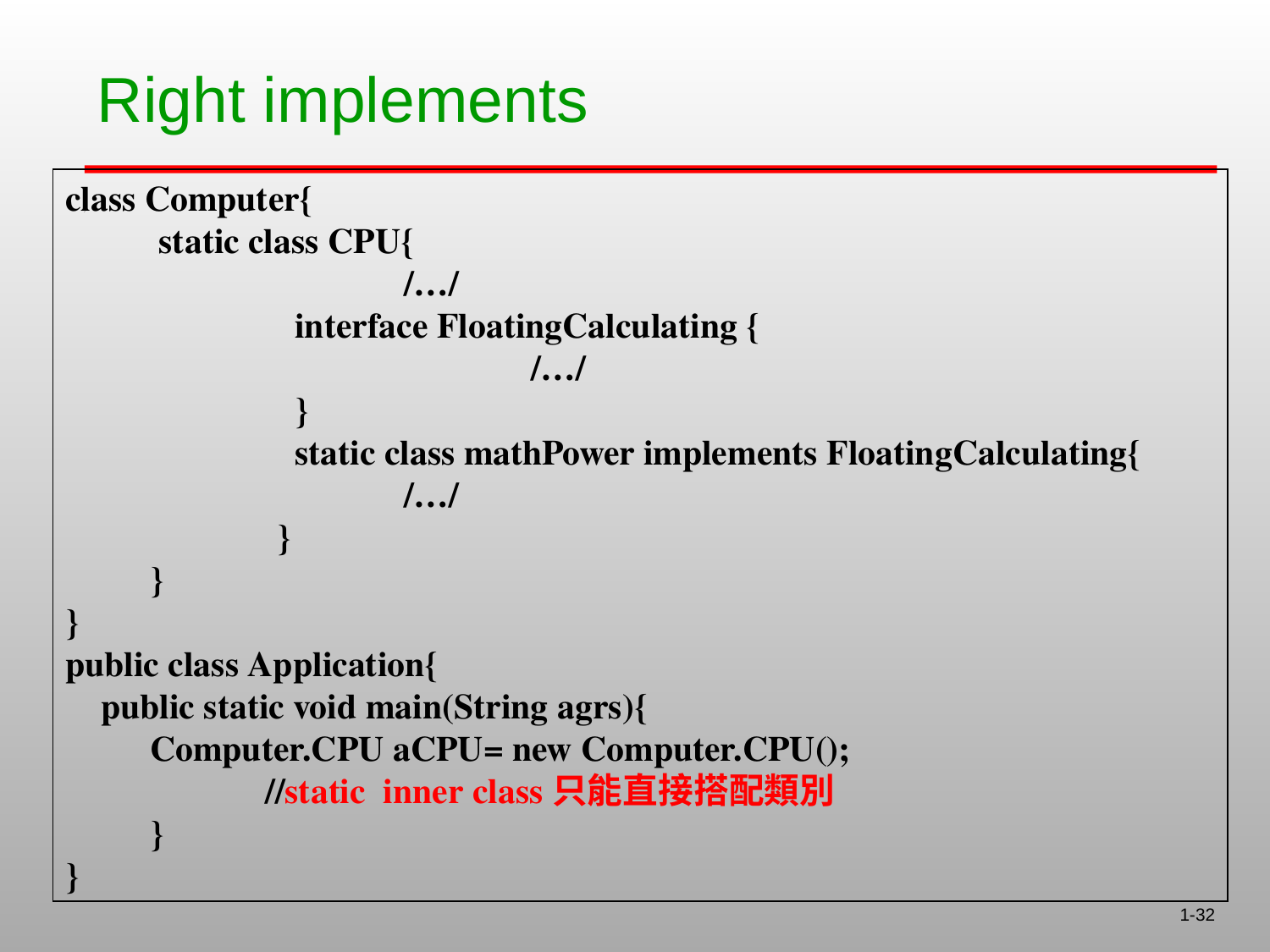

# Right implements
class Computer{
	 static class CPU{
			/…/
		  interface FloatingCalculating {
				/…/
		  }
		  static class mathPower implements FloatingCalculating{
			/…/
		}
	}
}
public class Application{
    public static void main(String agrs){
	Computer.CPU aCPU= new Computer.CPU();
             //static  inner class只能直接搭配類別
	}
}
1-32